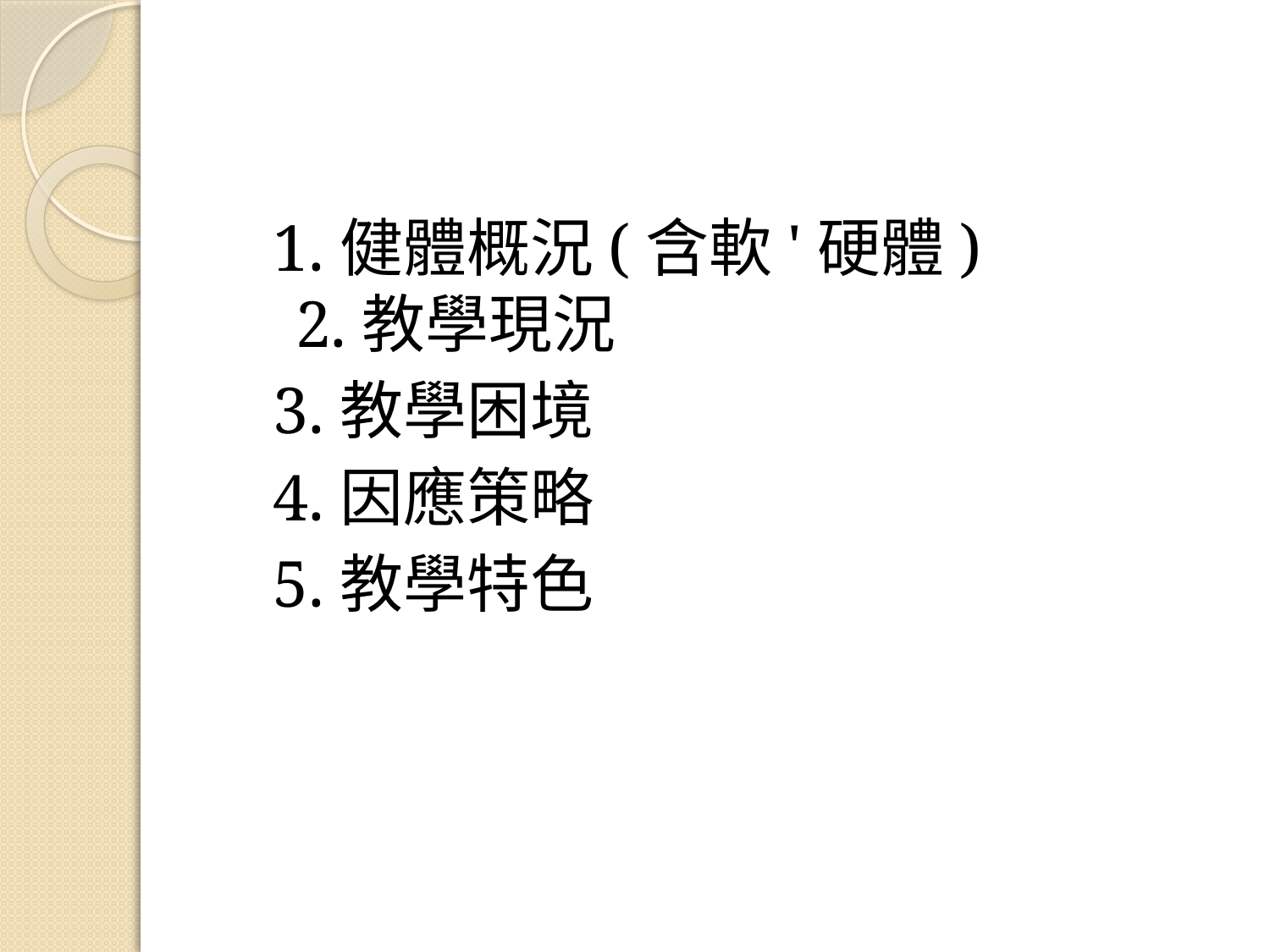

#
   1.健體概況(含軟'硬體)
  2.教學現況
   3.教學困境
   4.因應策略
   5.教學特色